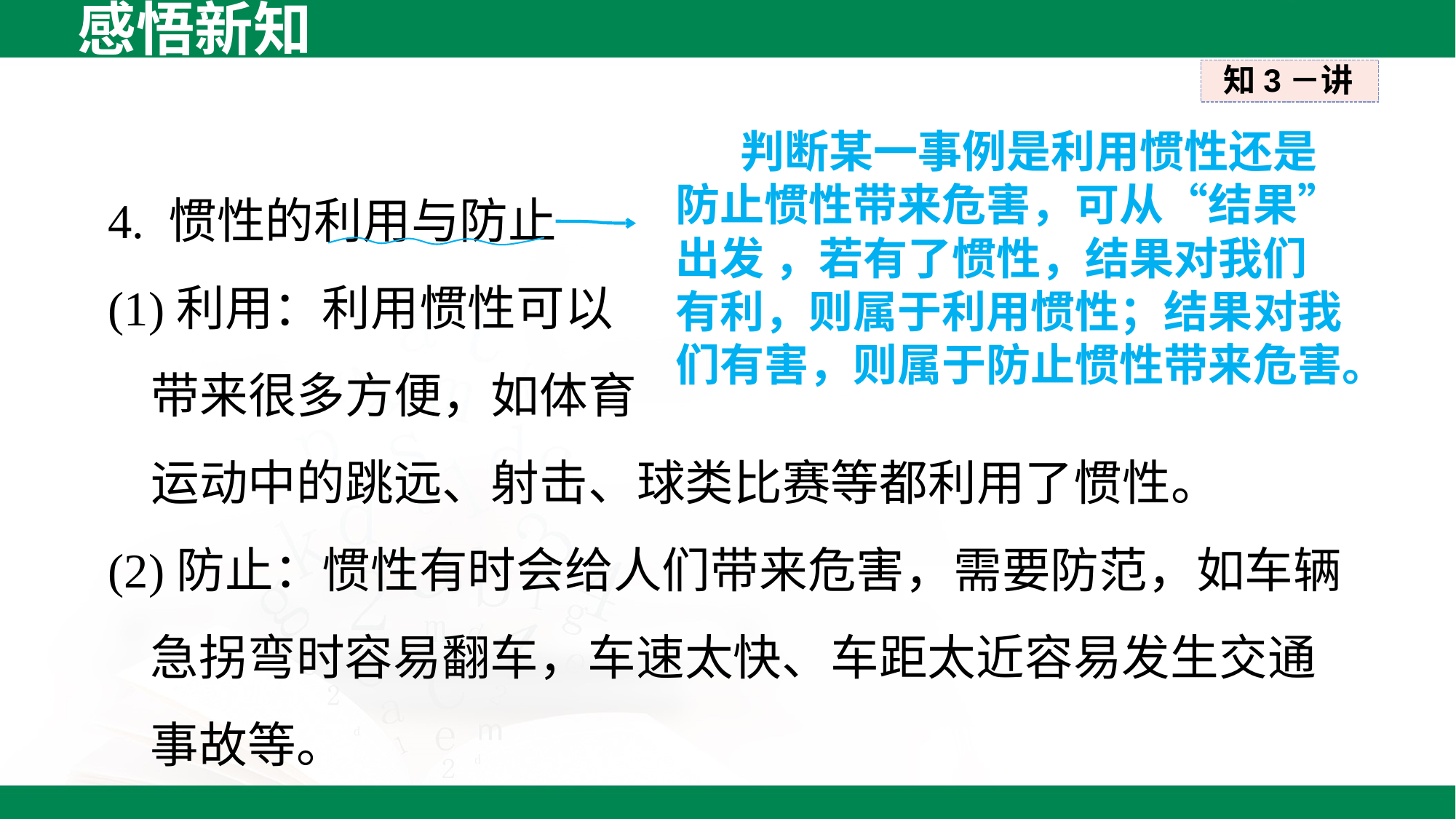

感悟新知
知3－讲

判断某一事例是利用惯性还是防止惯性带来危害，可从“结果”出发 ，若有了惯性，结果对我们有利，则属于利用惯性；结果对我们有害，则属于防止惯性带来危害。
4. 惯性的利用与防止
(1)利用：利用惯性可以
带来很多方便，如体育
运动中的跳远、射击、球类比赛等都利用了惯性。
(2)防止：惯性有时会给人们带来危害，需要防范，如车辆急拐弯时容易翻车，车速太快、车距太近容易发生交通事故等。